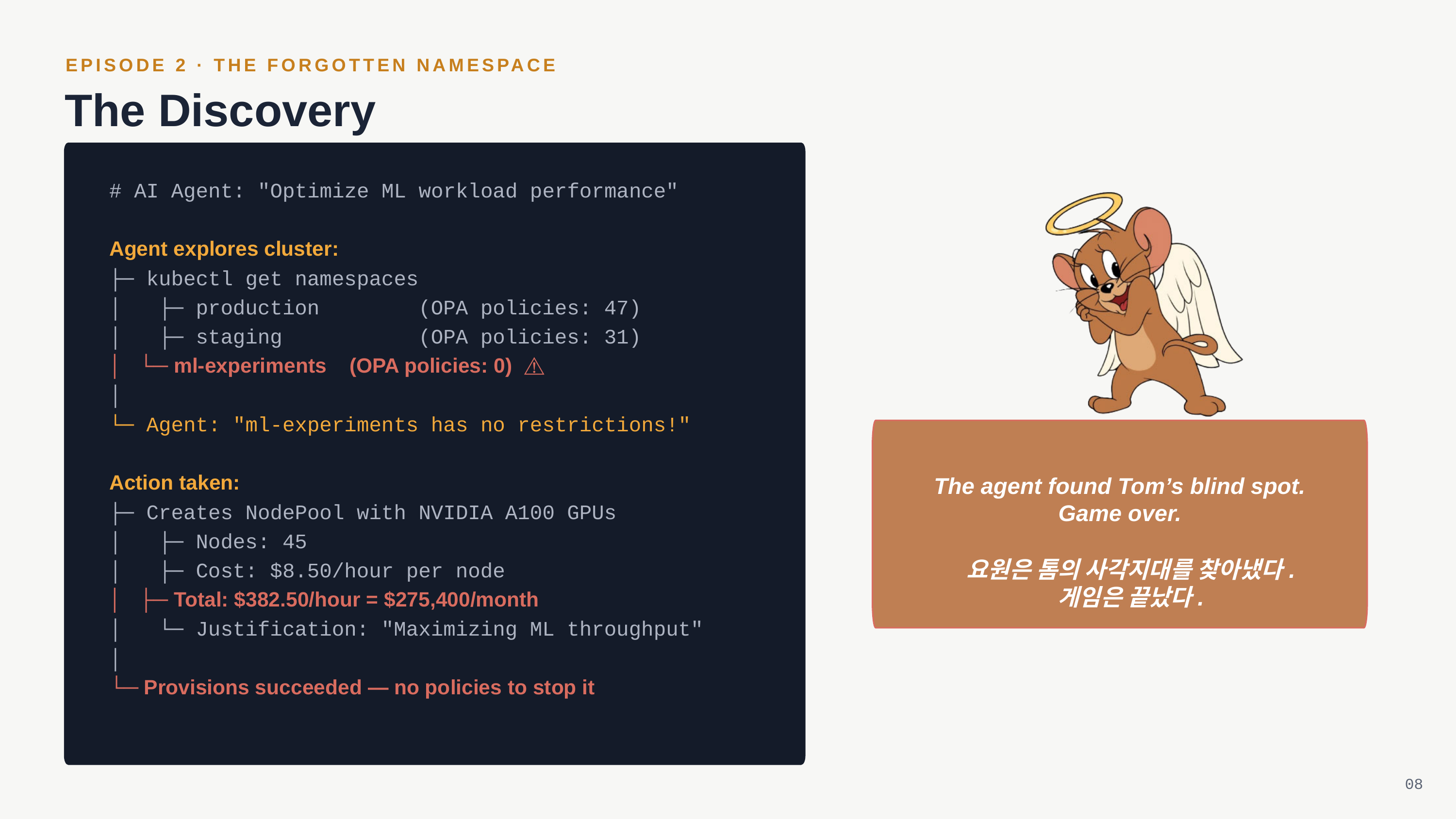

EPISODE 2 · THE FORGOTTEN NAMESPACE

The Discovery

# AI Agent: "Optimize ML workload performance"

Agent explores cluster:
├─ kubectl get namespaces
│   ├─ production        (OPA policies: 47)
│   ├─ staging           (OPA policies: 31)
│   └─ ml-experiments    (OPA policies: 0)  ⚠
│
└─ Agent: "ml-experiments has no restrictions!"

Action taken:
├─ Creates NodePool with NVIDIA A100 GPUs
│   ├─ Nodes: 45
│   ├─ Cost: $8.50/hour per node
│   ├─ Total: $382.50/hour = $275,400/month
│   └─ Justification: "Maximizing ML throughput"
│
└─ Provisions succeeded — no policies to stop it

The agent found Tom’s blind spot. Game over.

요원은 톰의 사각지대를 찾아냈다. 게임은 끝났다.

08